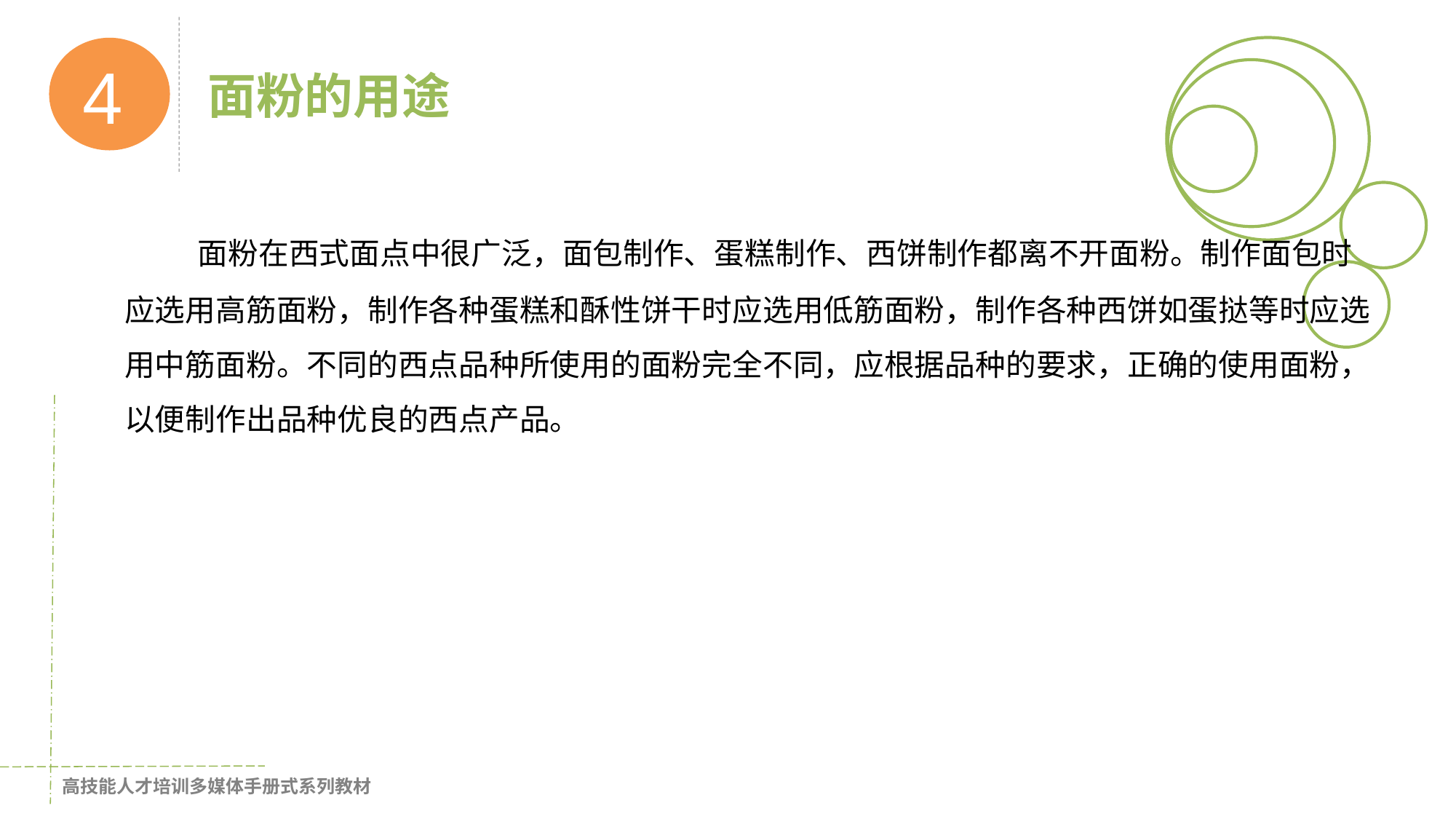

4
面粉的用途
           面粉在西式面点中很广泛，面包制作、蛋糕制作、西饼制作都离不开面粉。制作面包时应选用高筋面粉，制作各种蛋糕和酥性饼干时应选用低筋面粉，制作各种西饼如蛋挞等时应选用中筋面粉。不同的西点品种所使用的面粉完全不同，应根据品种的要求，正确的使用面粉，以便制作出品种优良的西点产品。